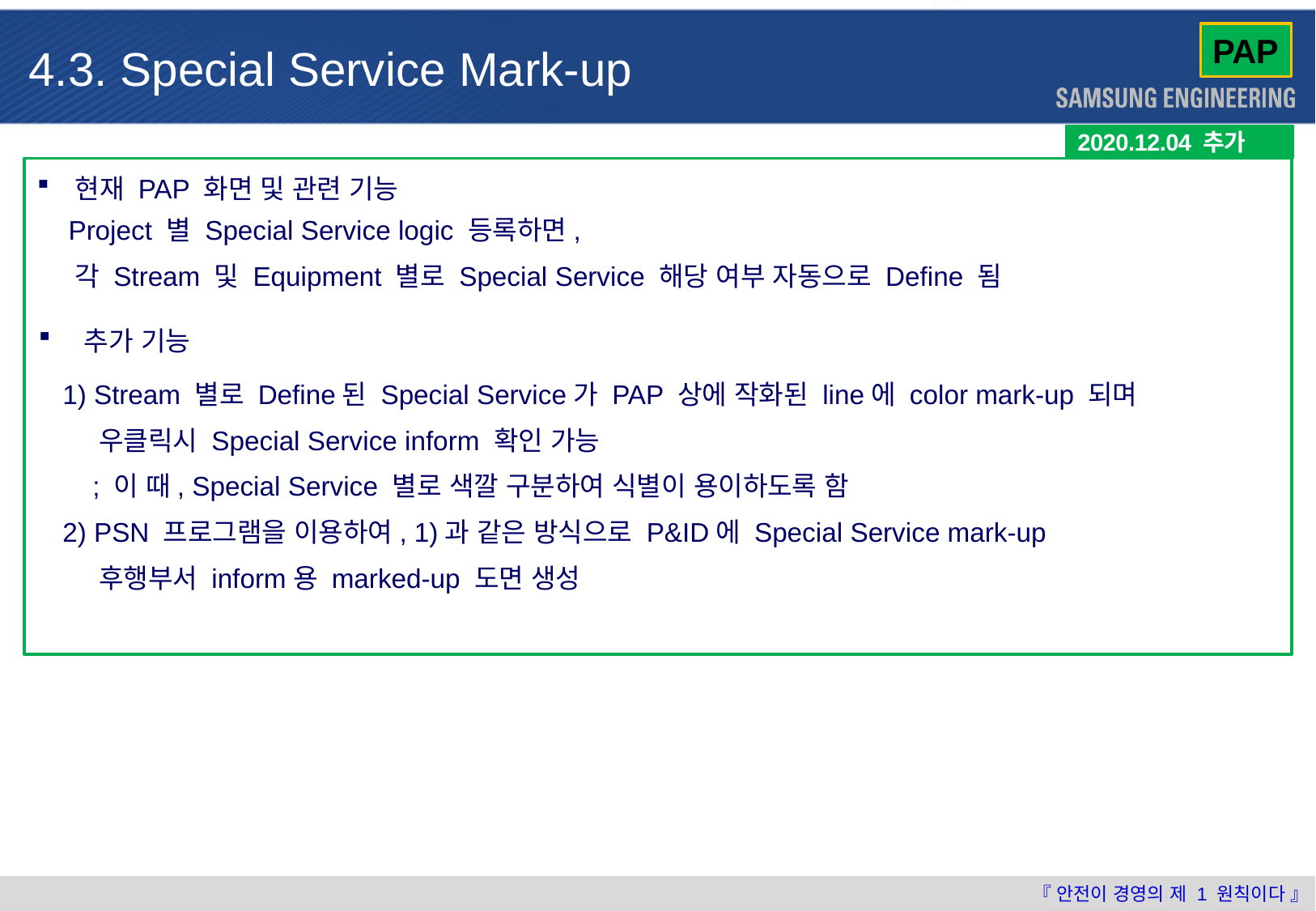

PAP
4.3. Special Service Mark-up
2020.12.04 추가

현재 PAP 화면 및 관련 기능
    Project 별 Special Service logic 등록하면,
    각 Stream 및 Equipment 별로 Special Service 해당 여부 자동으로 Define 됨

추가 기능
     1) Stream 별로 Define된 Special Service가 PAP 상에 작화된 line에 color mark-up 되며
         우클릭시 Special Service inform 확인 가능
         ; 이 때, Special Service 별로 색깔 구분하여 식별이 용이하도록 함
     2) PSN 프로그램을 이용하여, 1)과 같은 방식으로 P&ID에 Special Service mark-up
         후행부서 inform용 marked-up 도면 생성